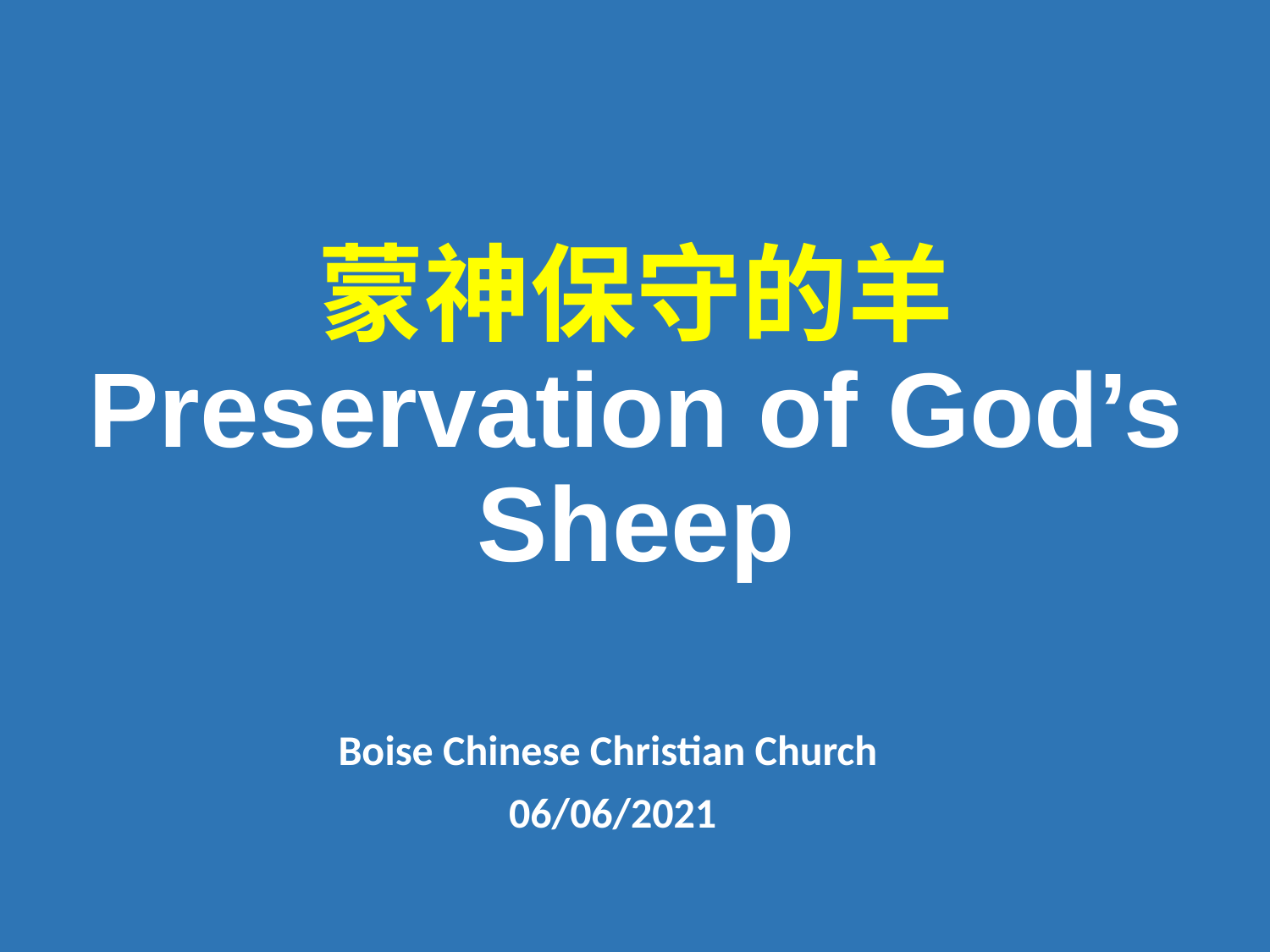

# 蒙神保守的羊 Preservation of God’s Sheep
Boise Chinese Christian Church
06/06/2021